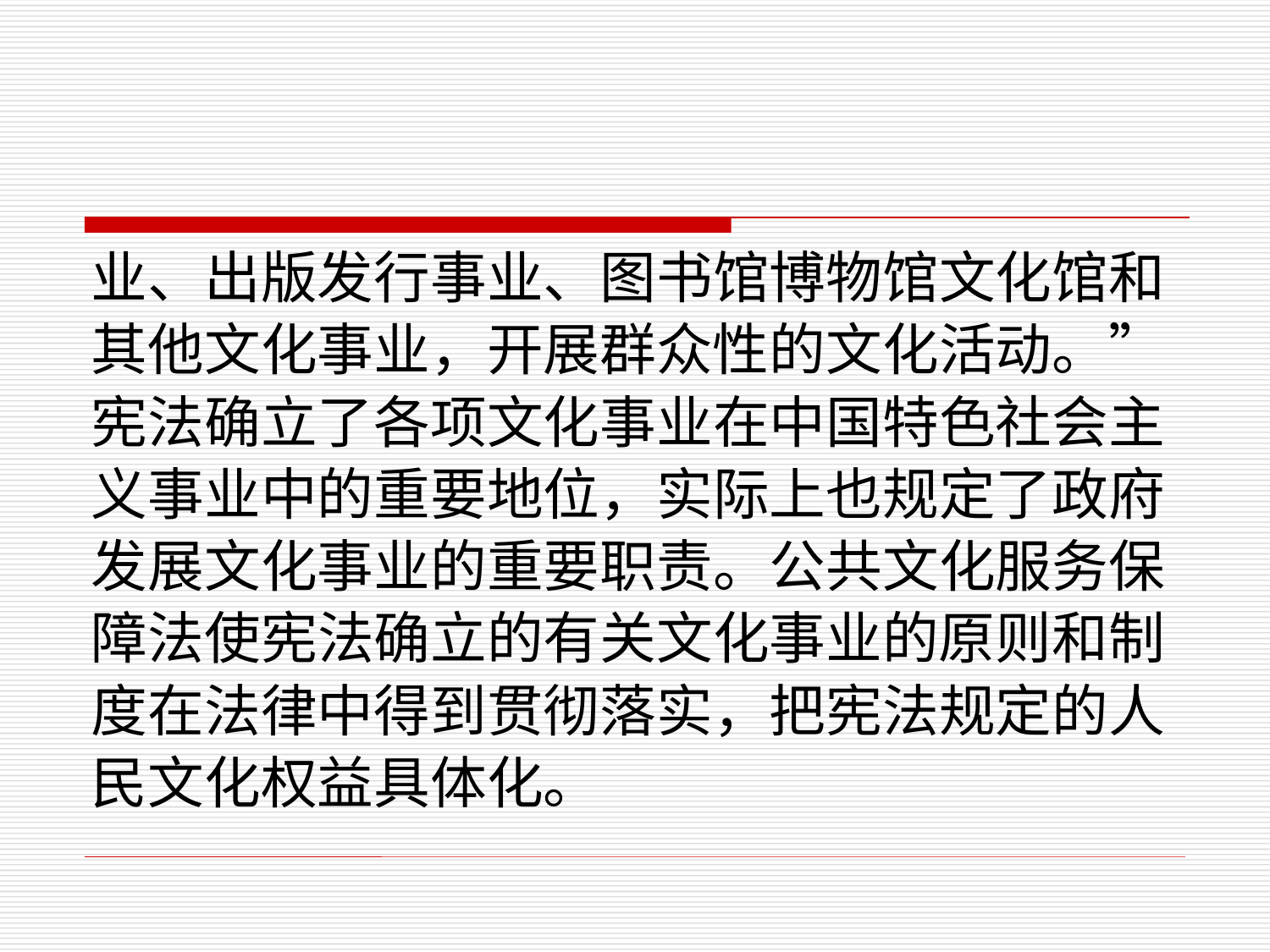

业、出版发行事业、图书馆博物馆文化馆和
其他文化事业，开展群众性的文化活动。”
宪法确立了各项文化事业在中国特色社会主
义事业中的重要地位，实际上也规定了政府
发展文化事业的重要职责。公共文化服务保
障法使宪法确立的有关文化事业的原则和制
度在法律中得到贯彻落实，把宪法规定的人
民文化权益具体化。